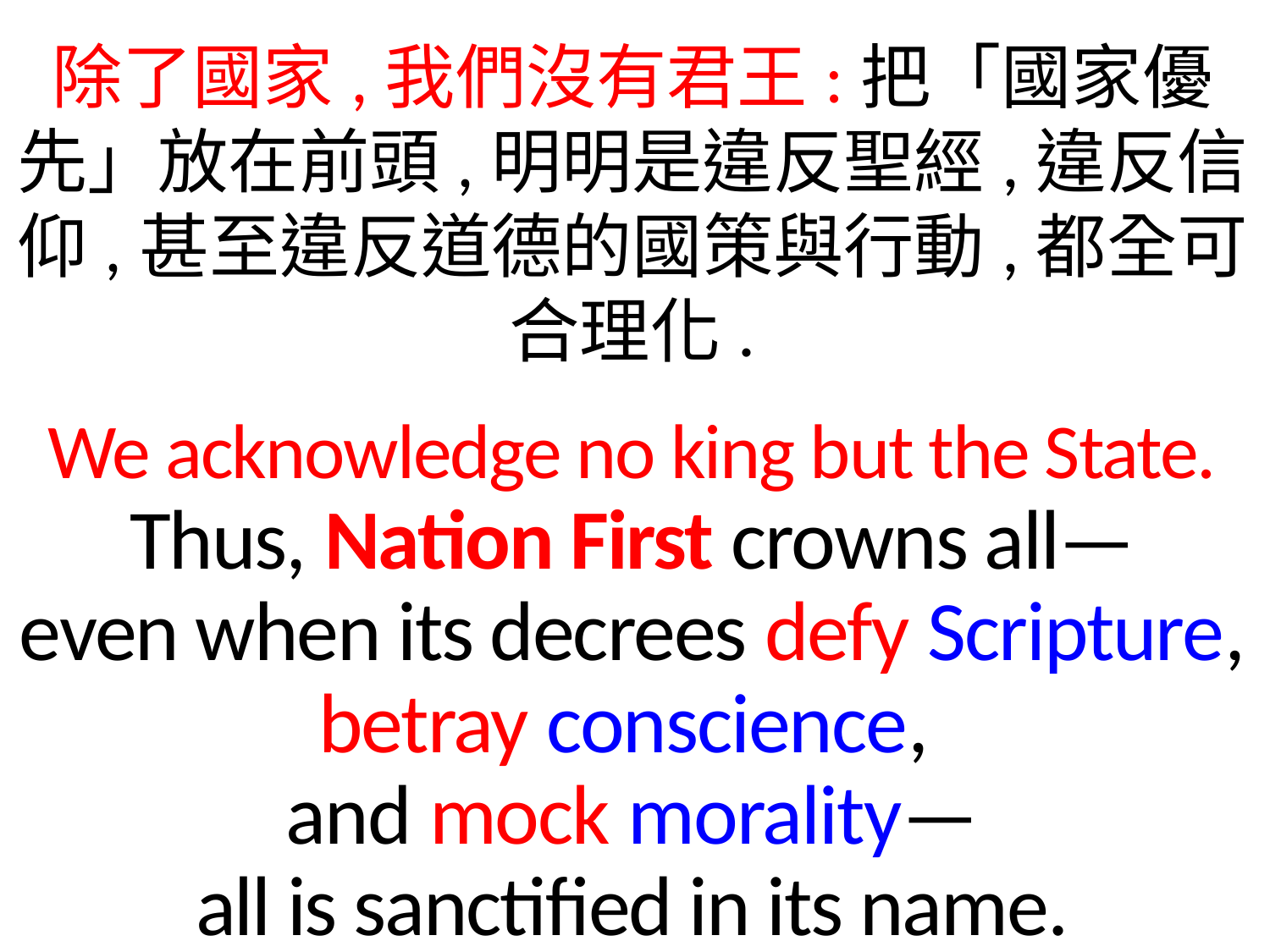

除了國家,我們沒有君王:把「國家優先」放在前頭,明明是違反聖經,違反信仰,甚至違反道德的國策與行動,都全可合理化.
We acknowledge no king but the State.
Thus, Nation First crowns all—
even when its decrees defy Scripture,
betray conscience,
and mock morality—
all is sanctified in its name.